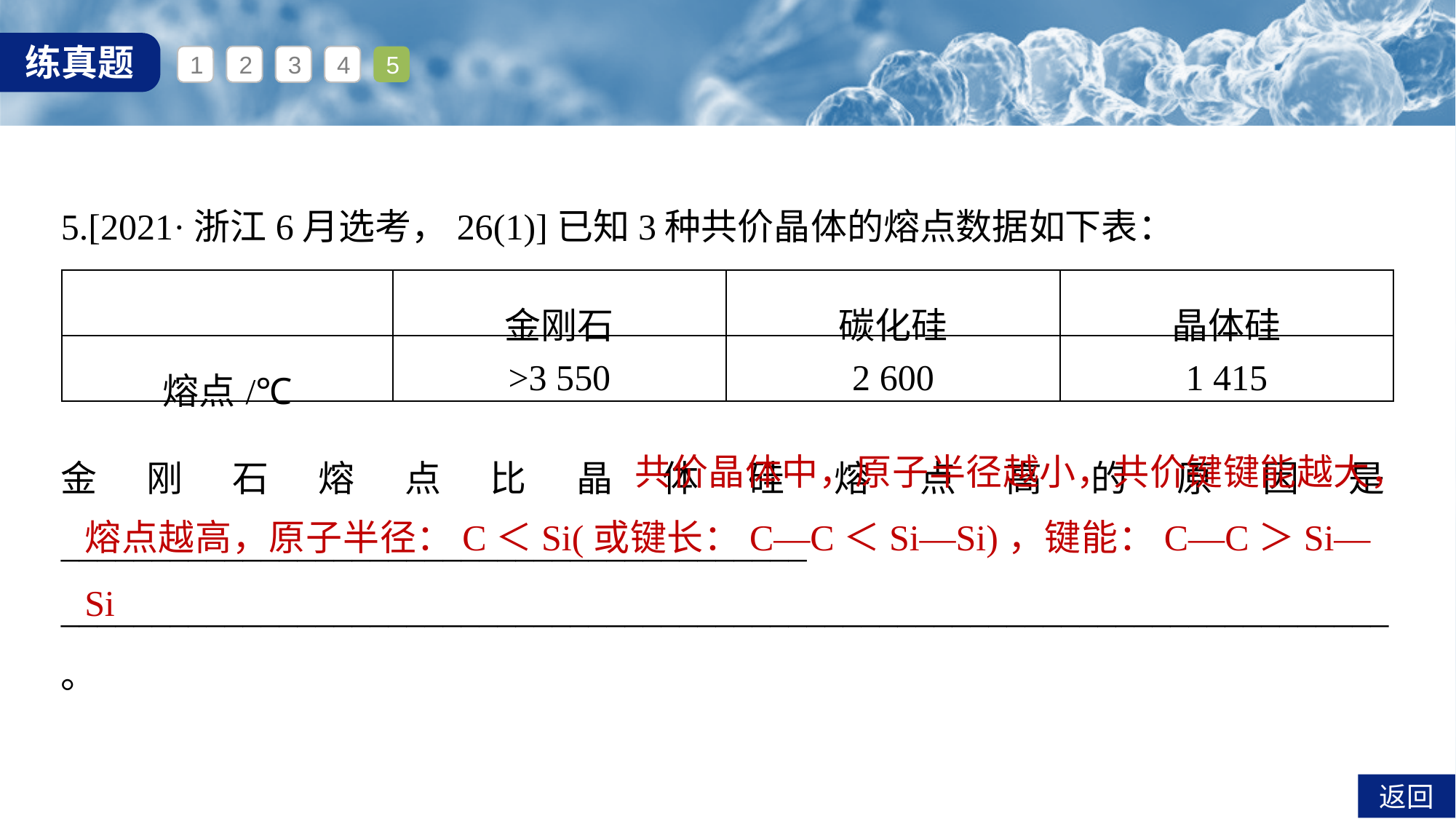

1
2
3
4
5
5.[2021·浙江6月选考，26(1)]已知3种共价晶体的熔点数据如下表：
|  | 金刚石 | 碳化硅 | 晶体硅 |
| --- | --- | --- | --- |
| 熔点/℃ | >3 550 | 2 600 | 1 415 |
                                                               共价晶体中，原子半径越小，共价键键能越大，熔点越高，原子半径：C＜Si(或键长：C—C＜Si—Si)，键能：C—C＞Si—Si
金刚石熔点比晶体硅熔点高的原因是_________________________________________
_________________________________________________________________________。
返回